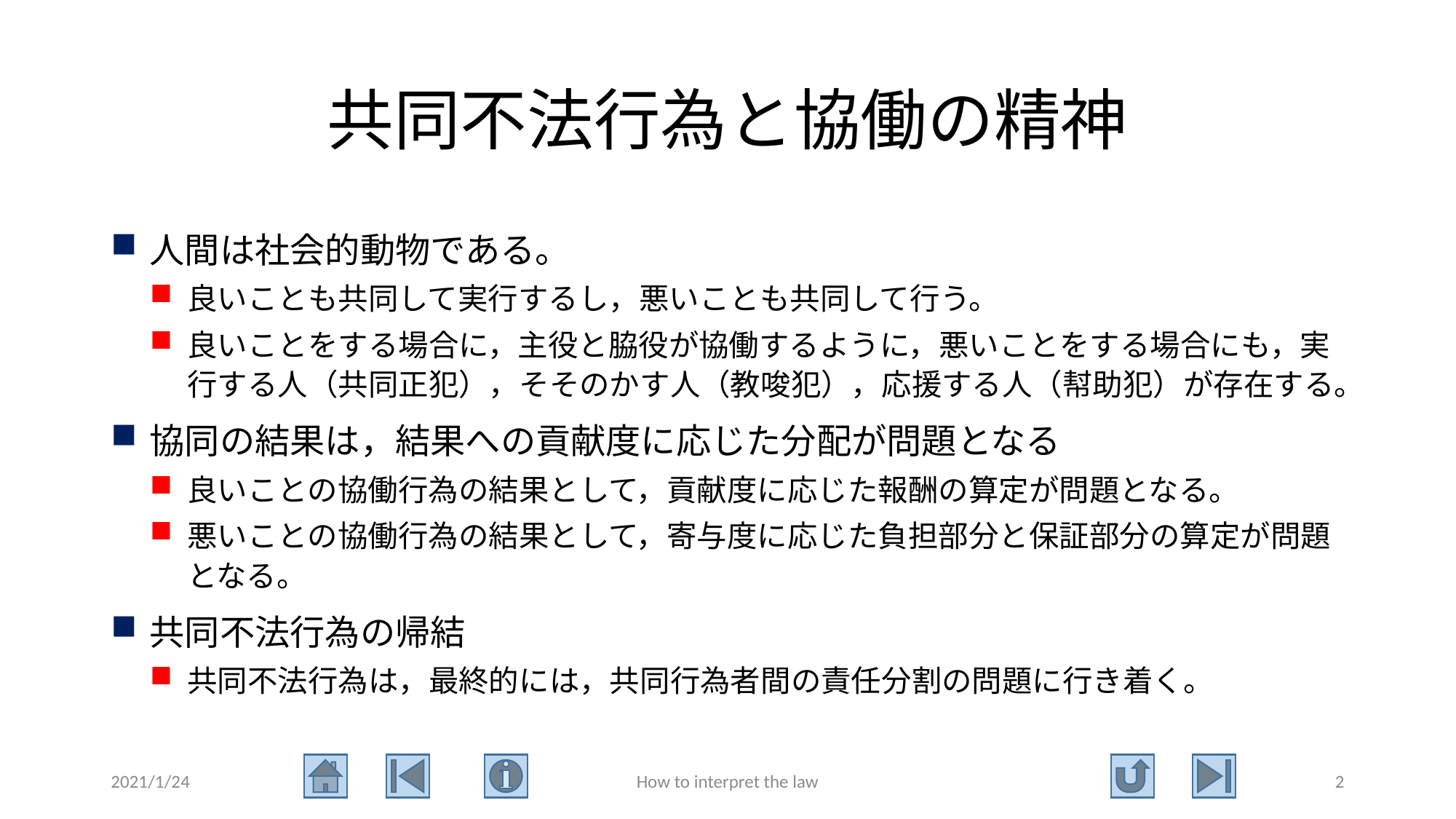

# 共同不法行為と協働の精神
人間は社会的動物である。
良いことも共同して実行するし，悪いことも共同して行う。
良いことをする場合に，主役と脇役が協働するように，悪いことをする場合にも，実行する人（共同正犯），そそのかす人（教唆犯），応援する人（幇助犯）が存在する。
協同の結果は，結果への貢献度に応じた分配が問題となる
良いことの協働行為の結果として，貢献度に応じた報酬の算定が問題となる。
悪いことの協働行為の結果として，寄与度に応じた負担部分と保証部分の算定が問題となる。
共同不法行為の帰結
共同不法行為は，最終的には，共同行為者間の責任分割の問題に行き着く。
2021/1/24
How to interpret the law
2